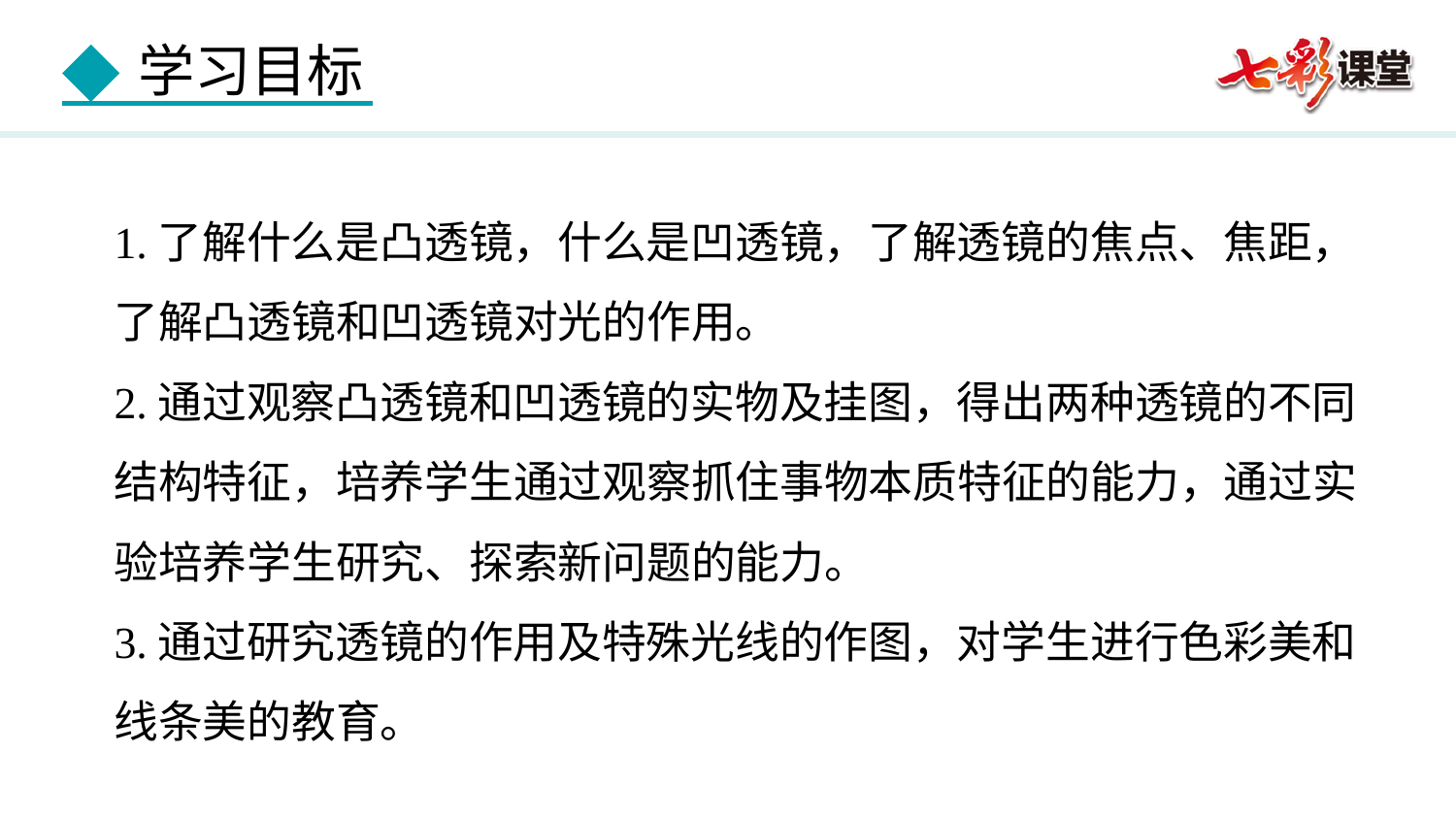

1.了解什么是凸透镜，什么是凹透镜，了解透镜的焦点、焦距，了解凸透镜和凹透镜对光的作用。
2.通过观察凸透镜和凹透镜的实物及挂图，得出两种透镜的不同结构特征，培养学生通过观察抓住事物本质特征的能力，通过实验培养学生研究、探索新问题的能力。
3.通过研究透镜的作用及特殊光线的作图，对学生进行色彩美和线条美的教育。